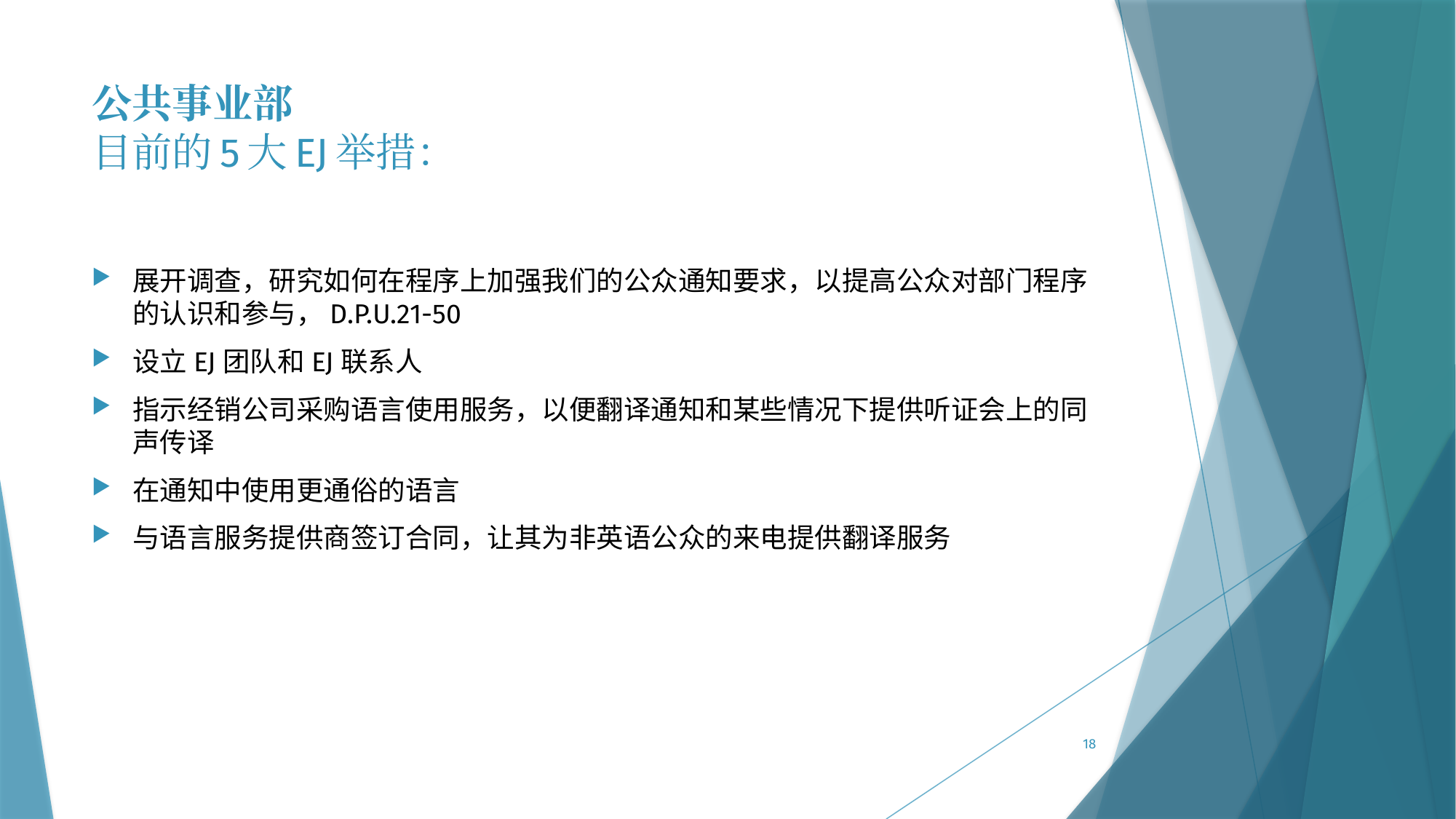

# 公共事业部 目前的5大EJ举措：
展开调查，研究如何在程序上加强我们的公众通知要求，以提高公众对部门程序的认识和参与，D.P.U.21-50
设立EJ团队和EJ联系人
指示经销公司采购语言使用服务，以便翻译通知和某些情况下提供听证会上的同声传译
在通知中使用更通俗的语言
与语言服务提供商签订合同，让其为非英语公众的来电提供翻译服务
18